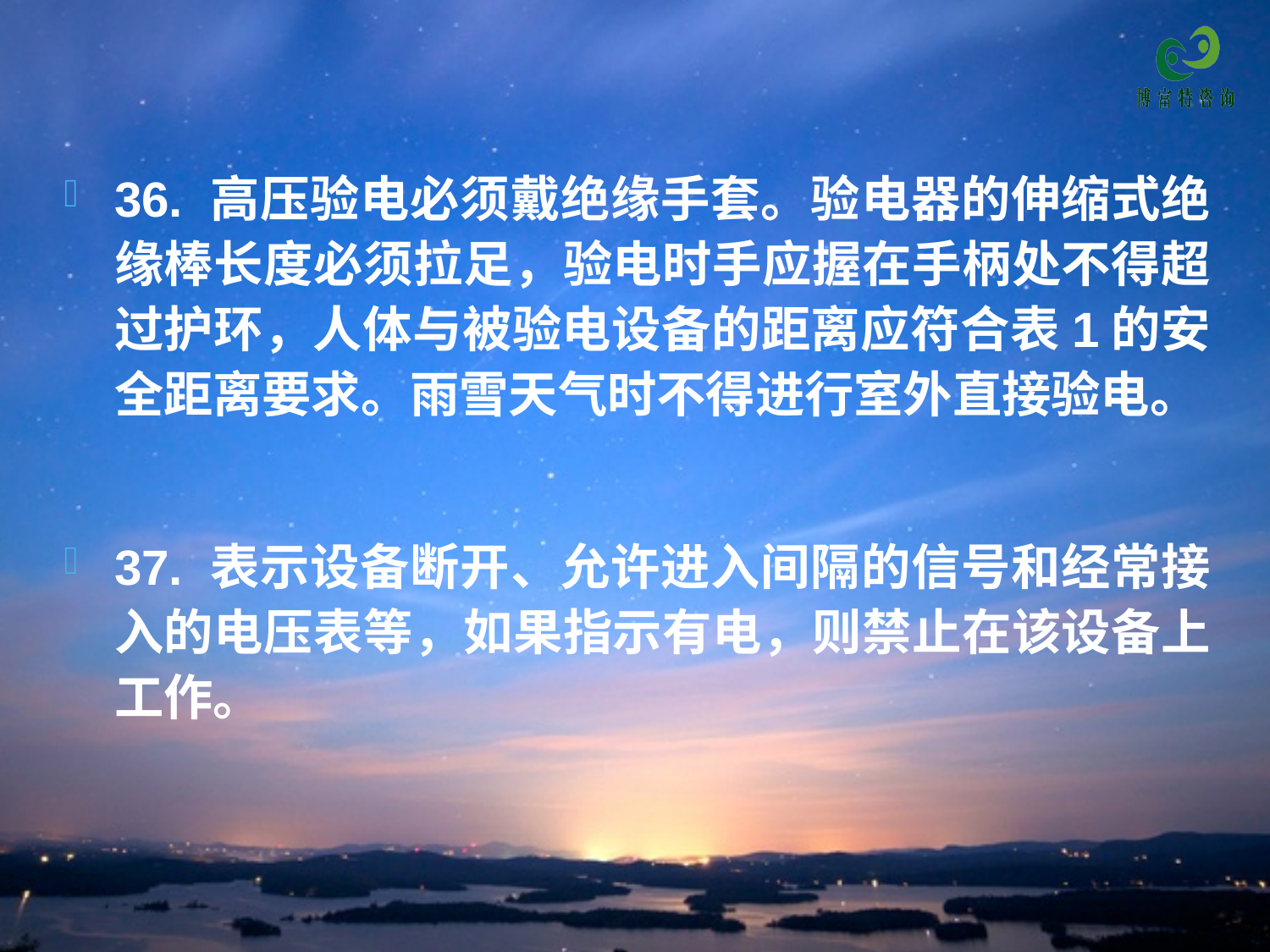

36. 高压验电必须戴绝缘手套。验电器的伸缩式绝缘棒长度必须拉足，验电时手应握在手柄处不得超过护环，人体与被验电设备的距离应符合表1的安全距离要求。雨雪天气时不得进行室外直接验电。

37. 表示设备断开、允许进入间隔的信号和经常接入的电压表等，如果指示有电，则禁止在该设备上工作。